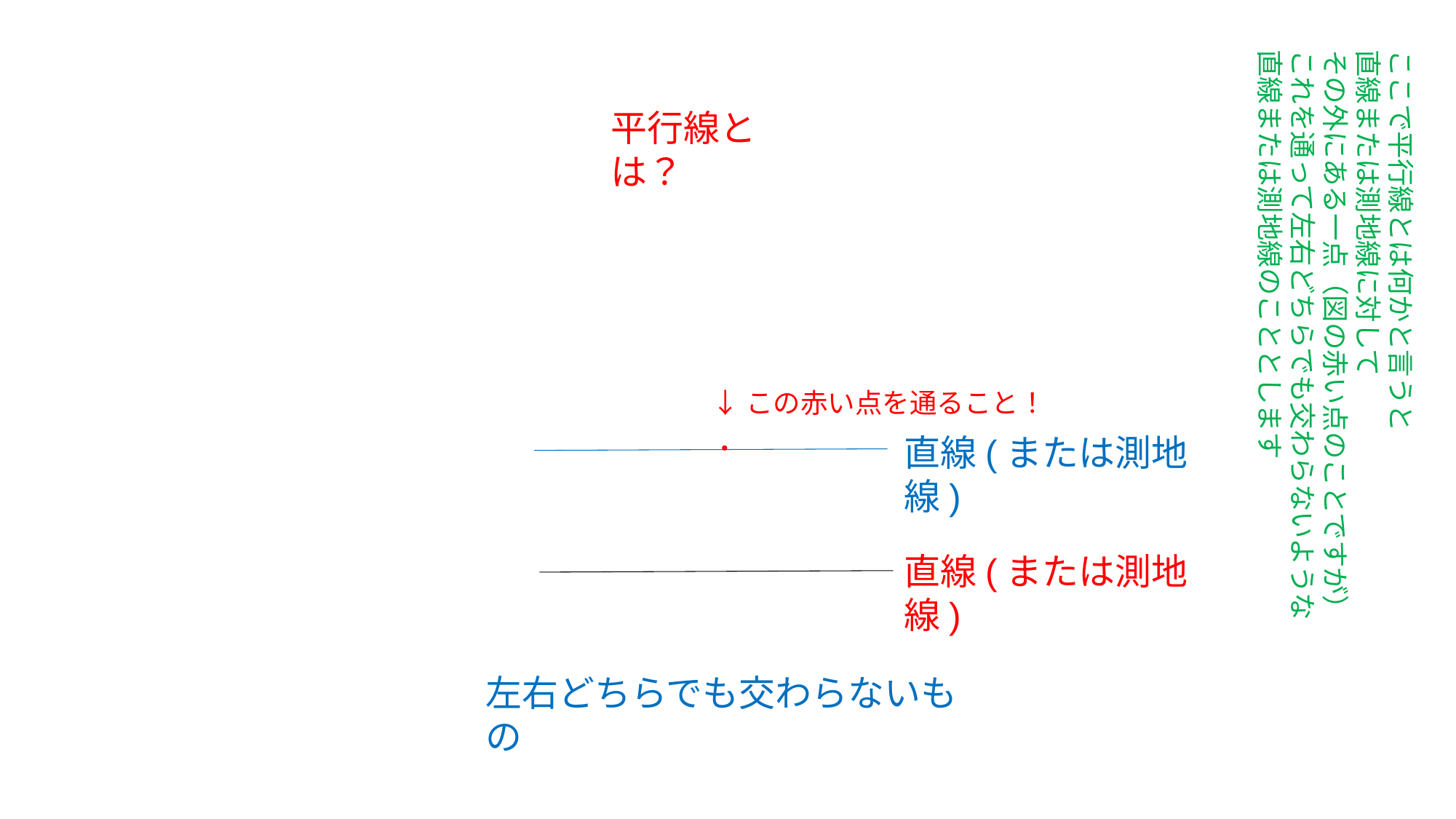

ここで平行線とは何かと言うと
直線または測地線に対して
その外にある一点（図の赤い点のことですが）
これを通って左右どちらでも交わらないような
直線または測地線のこととします
平行線とは？
↓この赤い点を通ること！
直線(または測地線)
●
直線(または測地線)
左右どちらでも交わらないもの